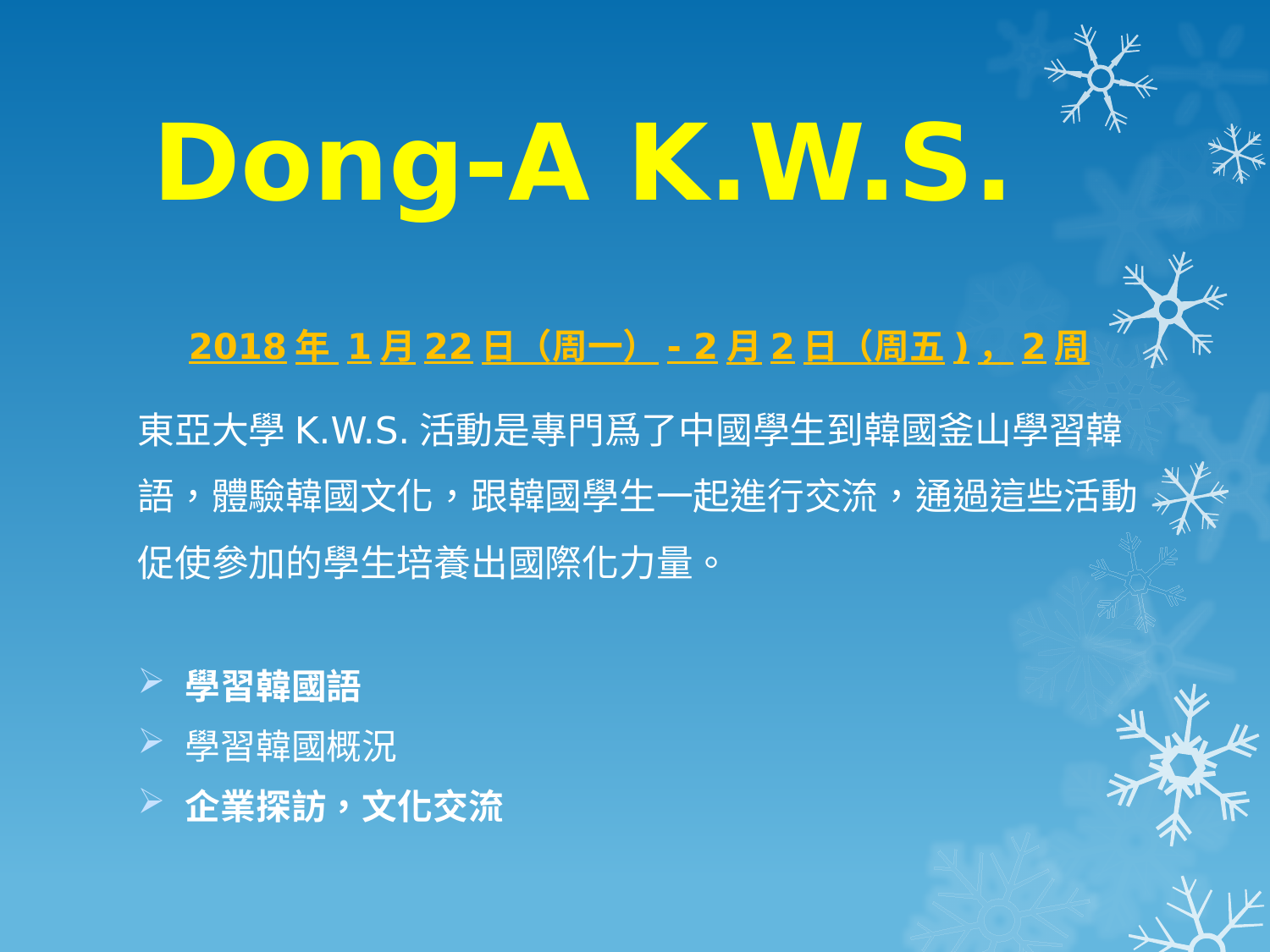

# Dong-A K.W.S.

2018年 1月22日（周一）- 2月2日（周五)，2周
東亞大學K.W.S.活動是專門爲了中國學生到韓國釜山學習韓語，體驗韓國文化，跟韓國學生一起進行交流，通過這些活動促使參加的學生培養出國際化力量。

學習韓國語
學習韓國概況
企業探訪，文化交流